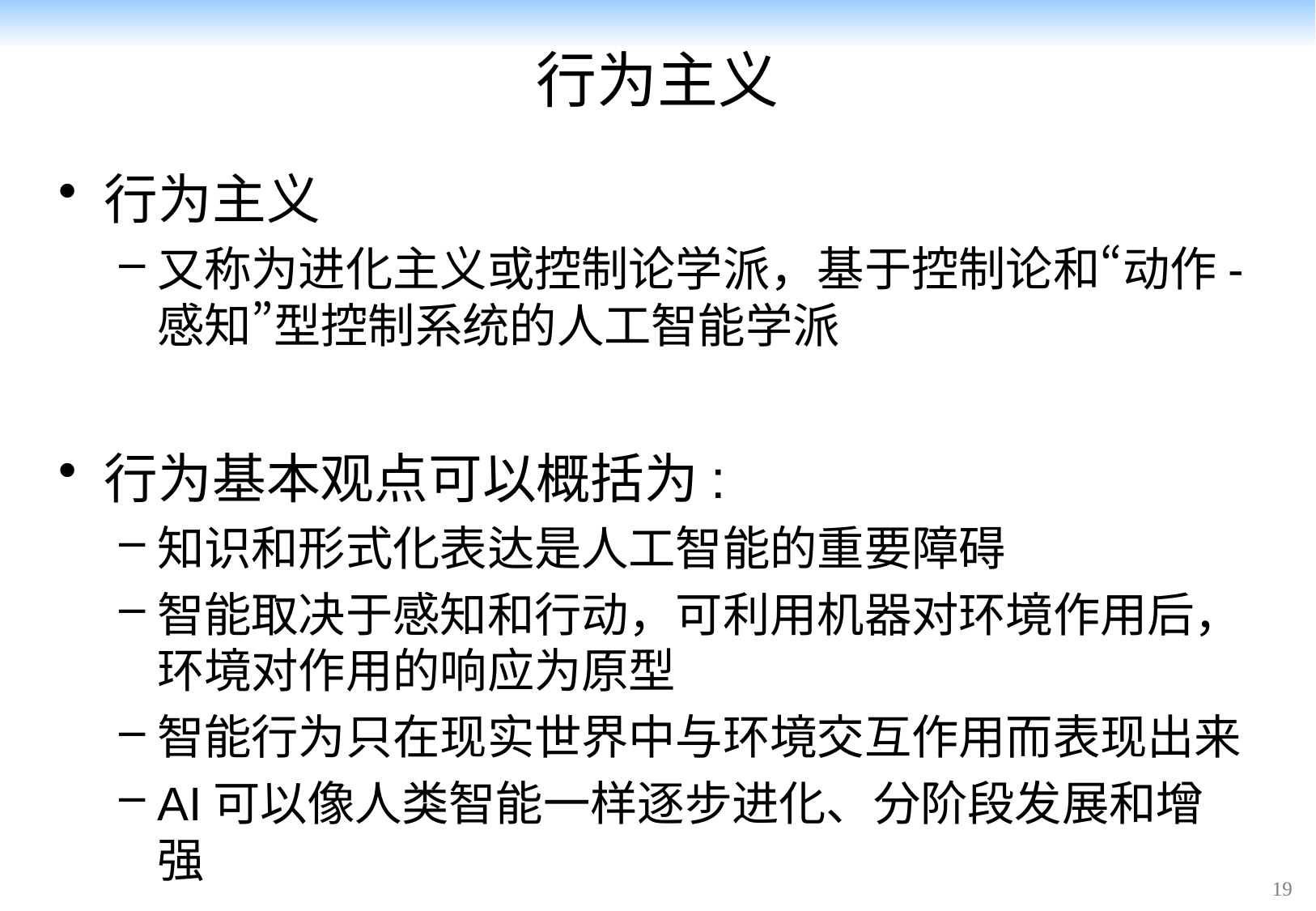

# 行为主义
行为主义
又称为进化主义或控制论学派，基于控制论和“动作-感知”型控制系统的人工智能学派

行为基本观点可以概括为:
知识和形式化表达是人工智能的重要障碍
智能取决于感知和行动，可利用机器对环境作用后，环境对作用的响应为原型
智能行为只在现实世界中与环境交互作用而表现出来
AI可以像人类智能一样逐步进化、分阶段发展和增强